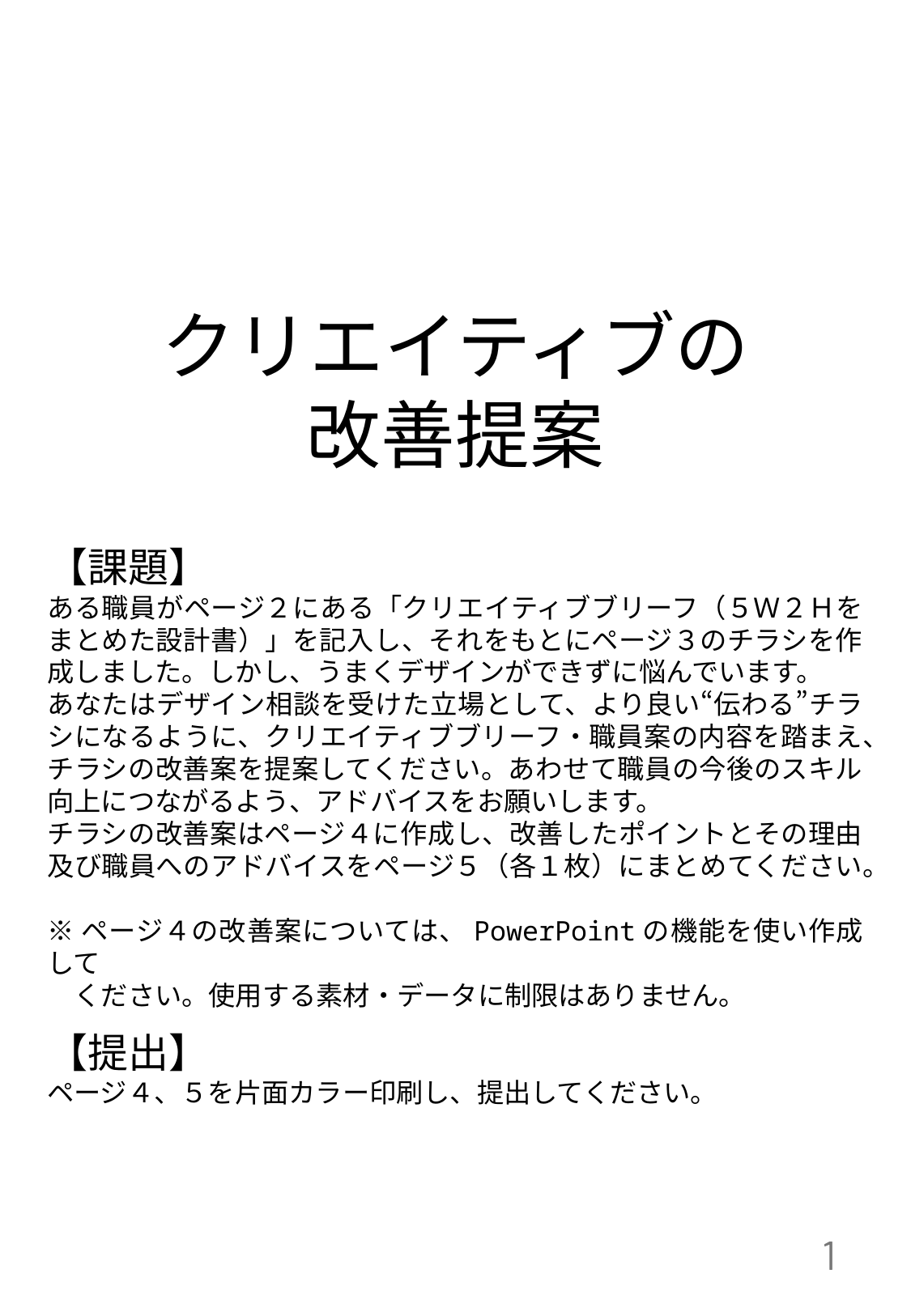

クリエイティブの
改善提案
【課題】
ある職員がページ２にある「クリエイティブブリーフ（５Ｗ２Ｈをまとめた設計書）」を記入し、それをもとにページ３のチラシを作成しました。しかし、うまくデザインができずに悩んでいます。
あなたはデザイン相談を受けた立場として、より良い“伝わる”チラシになるように、クリエイティブブリーフ・職員案の内容を踏まえ、チラシの改善案を提案してください。あわせて職員の今後のスキル向上につながるよう、アドバイスをお願いします。
チラシの改善案はページ４に作成し、改善したポイントとその理由及び職員へのアドバイスをページ５（各１枚）にまとめてください。

※ページ４の改善案については、PowerPointの機能を使い作成して
　ください。使用する素材・データに制限はありません。
【提出】
ページ４、５を片面カラー印刷し、提出してください。
1